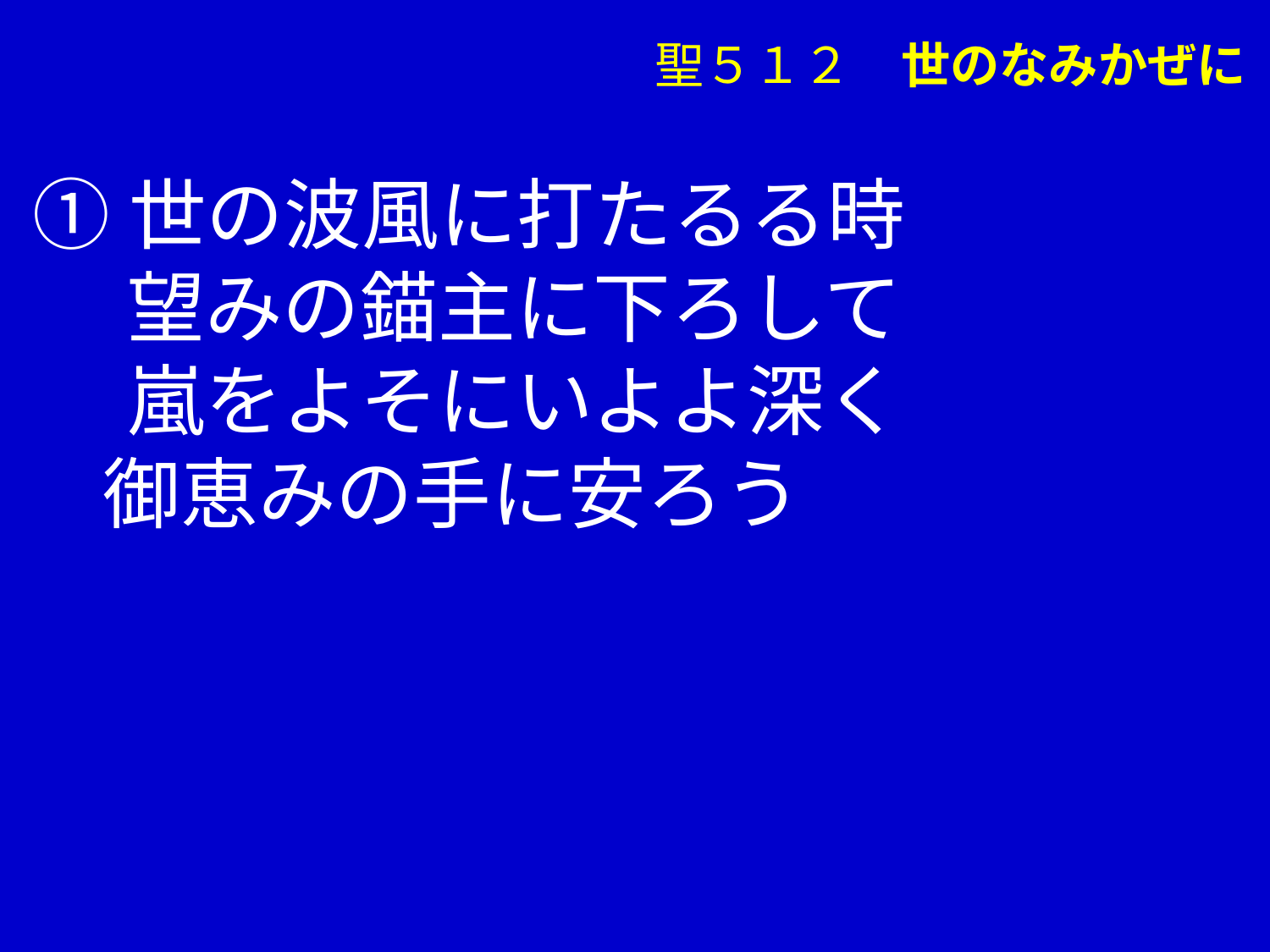

聖５１２　世のなみかぜに
①世の波風に打たるる時
　 望みの錨主に下ろして
　 嵐をよそにいよよ深く
   御恵みの手に安ろう